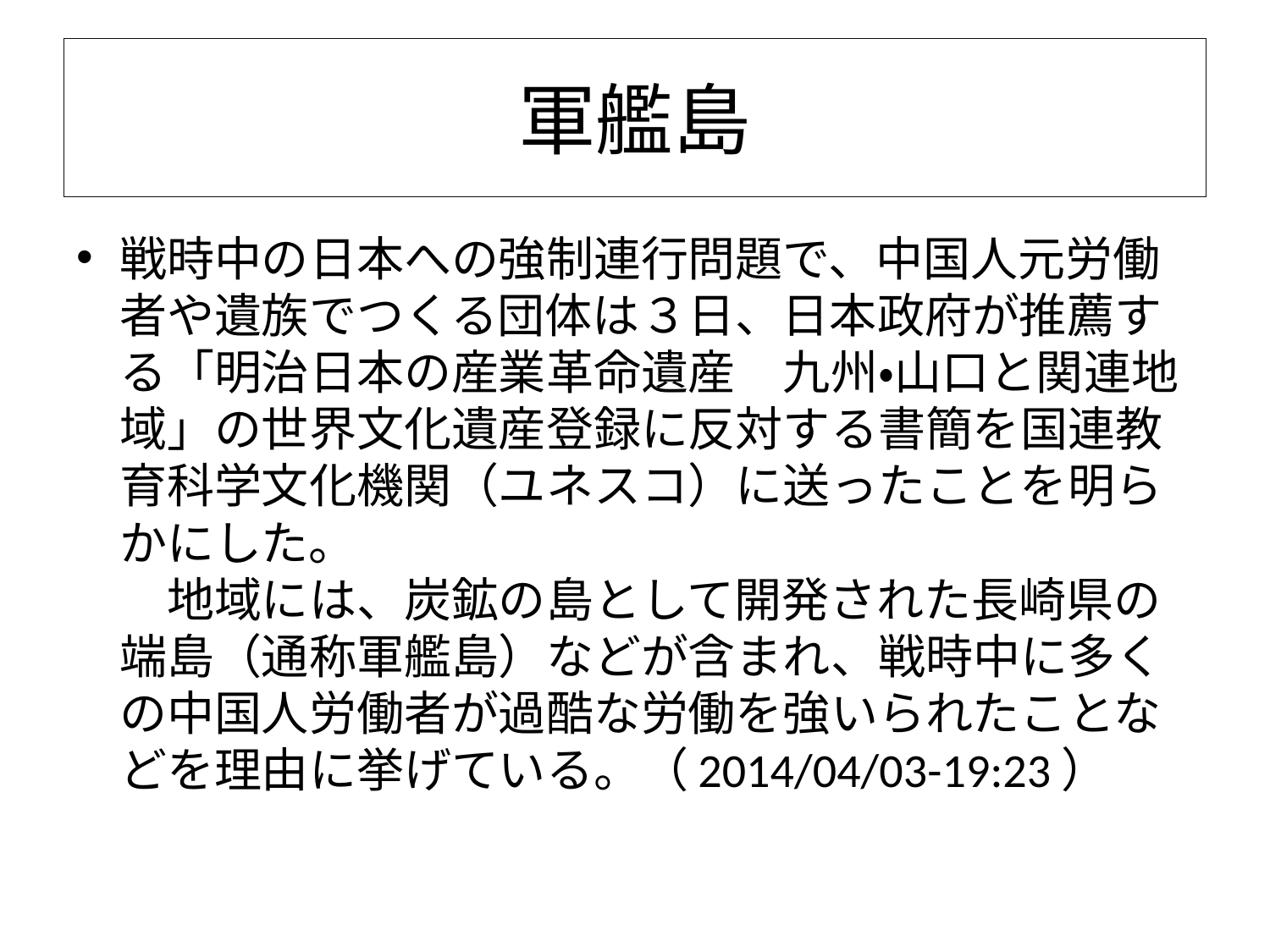

# 軍艦島
戦時中の日本への強制連行問題で、中国人元労働者や遺族でつくる団体は３日、日本政府が推薦する「明治日本の産業革命遺産　九州・山口と関連地域」の世界文化遺産登録に反対する書簡を国連教育科学文化機関（ユネスコ）に送ったことを明らかにした。
　地域には、炭鉱の島として開発された長崎県の端島（通称軍艦島）などが含まれ、戦時中に多くの中国人労働者が過酷な労働を強いられたことなどを理由に挙げている。（2014/04/03-19:23）